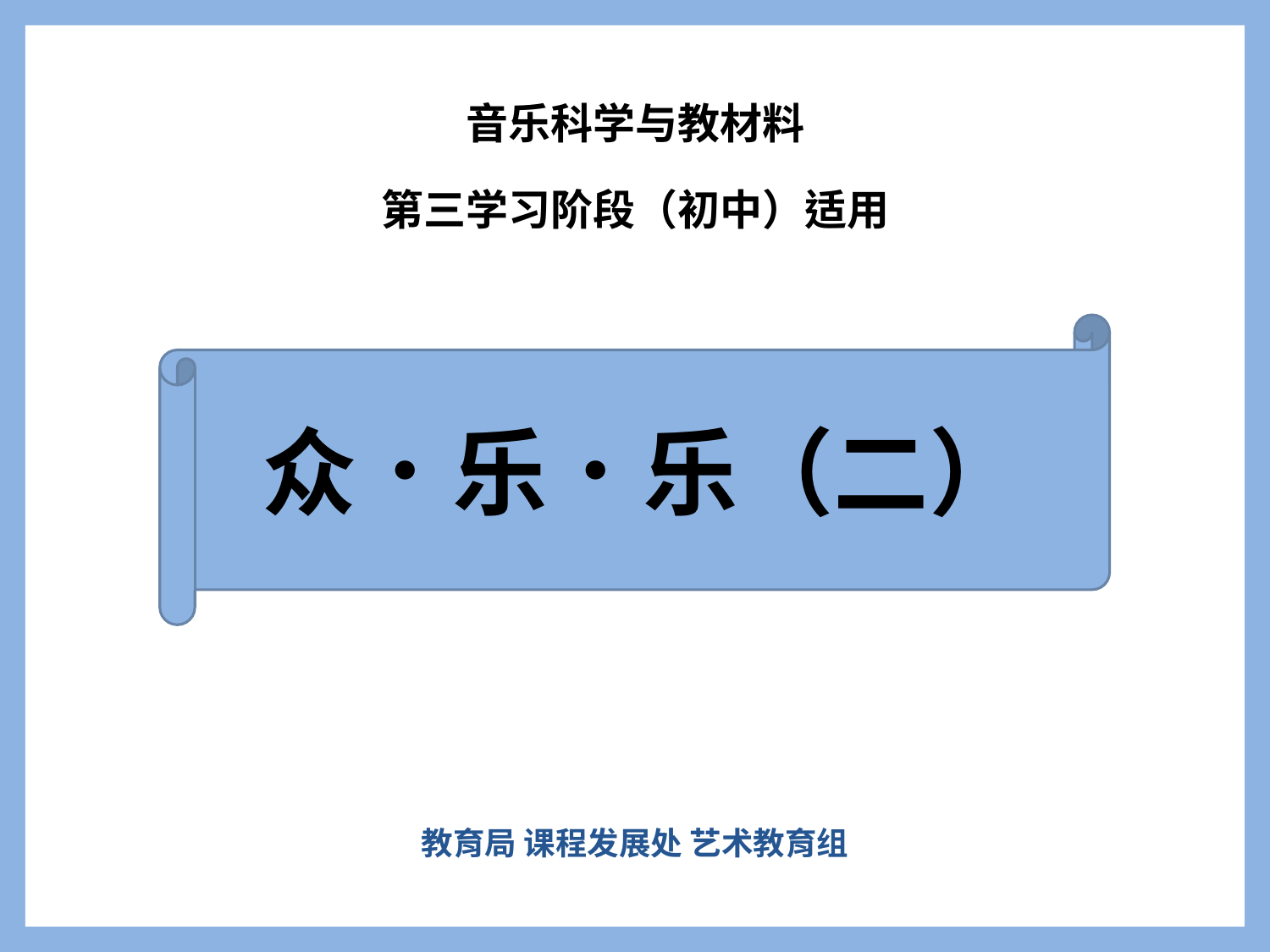

音乐科学与教材料

第三学习阶段（初中）适用

众．乐．乐（二）
教育局 课程发展处 艺术教育组